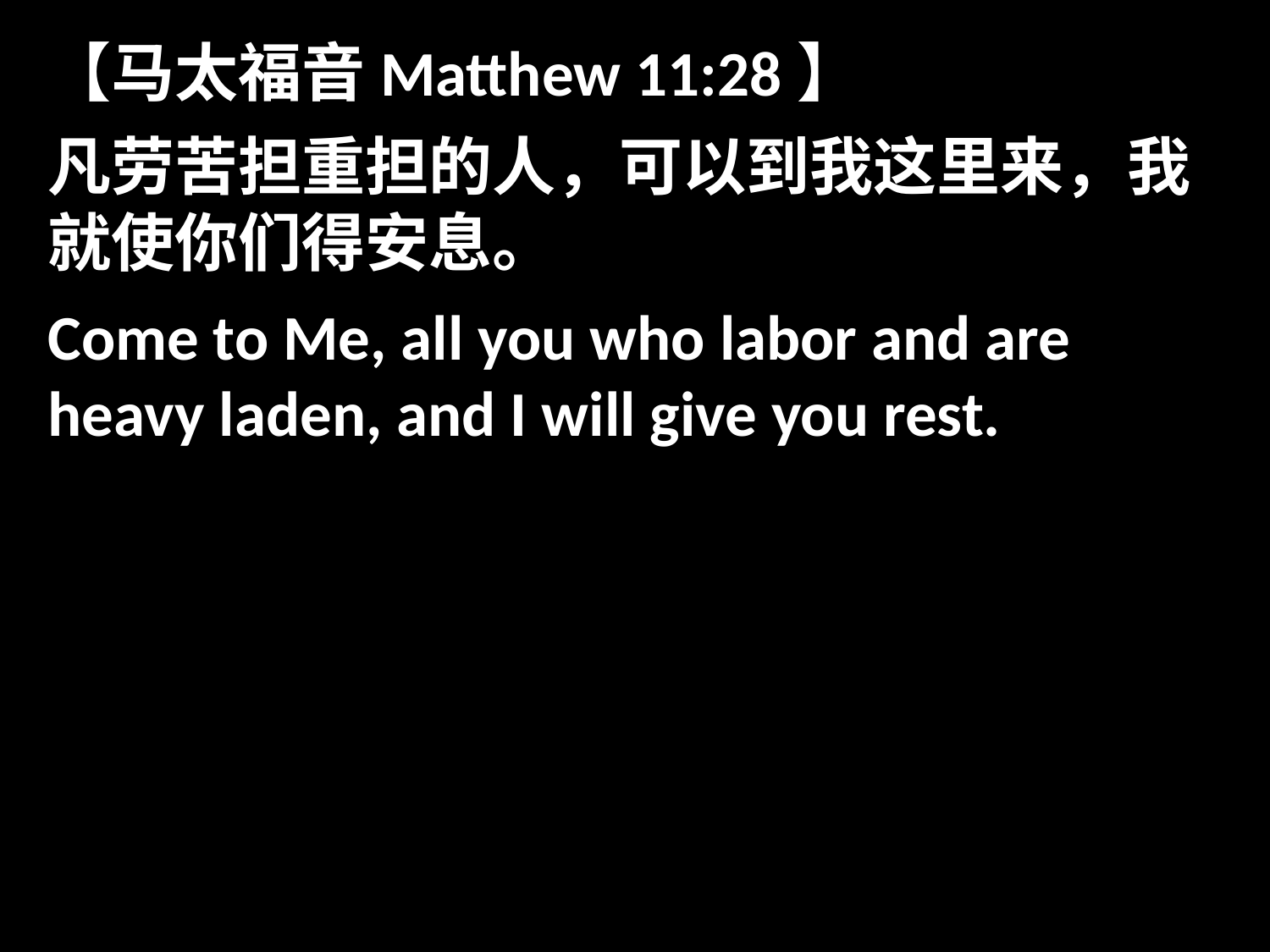

【马太福音Matthew 11:28】
凡劳苦担重担的人，可以到我这里来，我就使你们得安息。
Come to Me, all you who labor and are heavy laden, and I will give you rest.